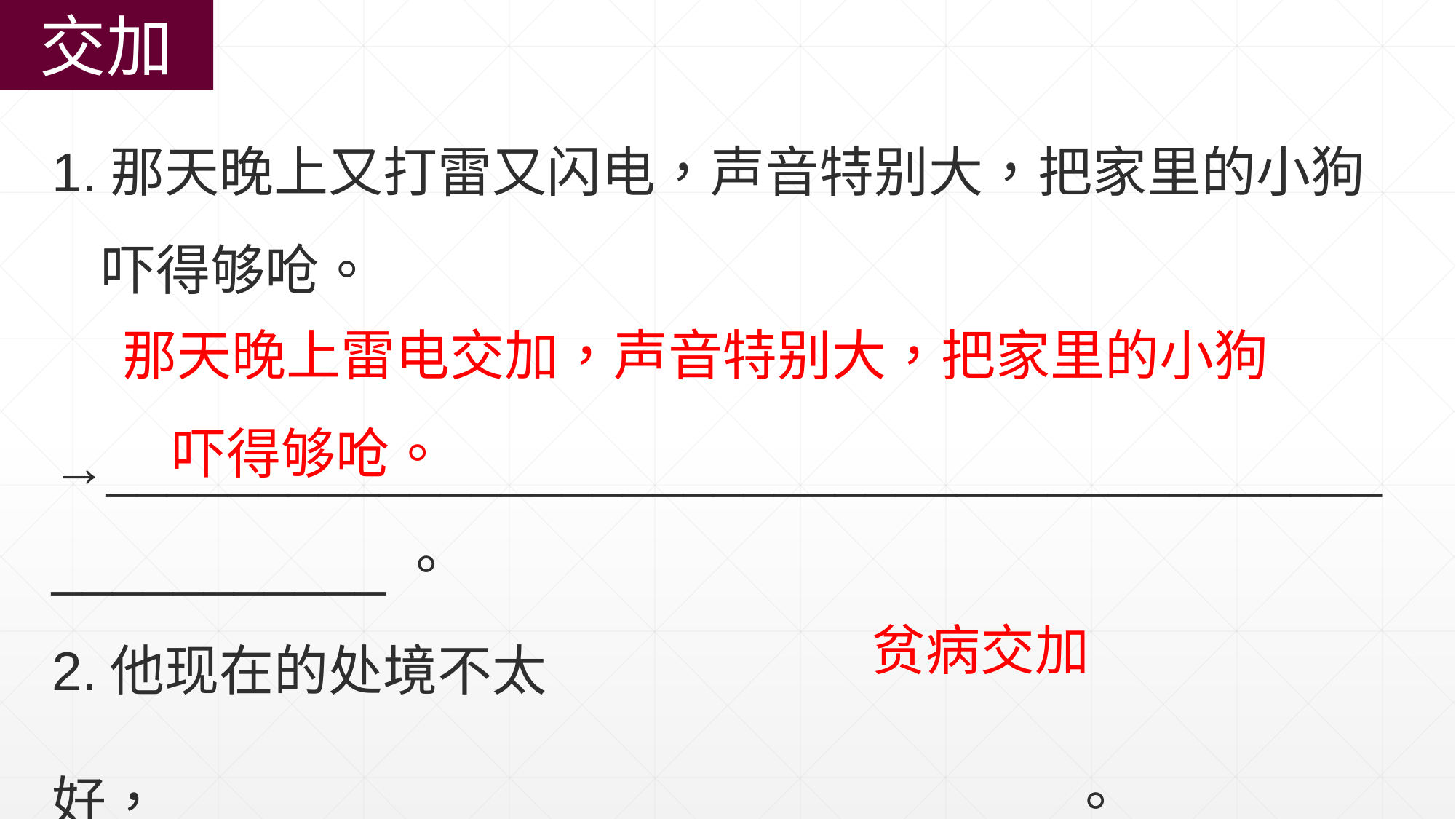

交加
1.那天晚上又打雷又闪电，声音特别大，把家里的小狗
   吓得够呛。

→_____________________________________________________。
那天晚上雷电交加，声音特别大，把家里的小狗
   吓得够呛。
2.他现在的处境不太好，_____________________________。
贫病交加